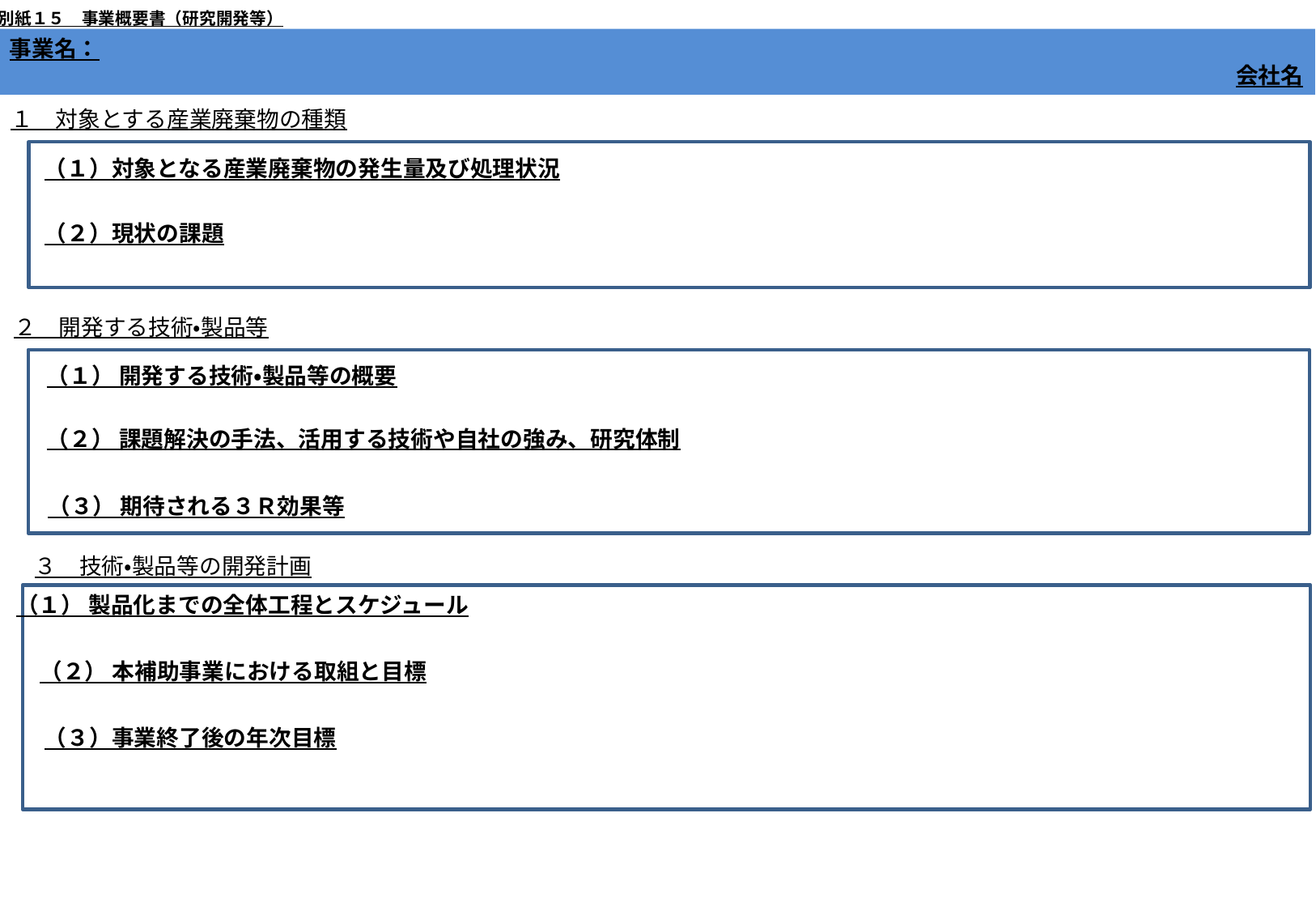

別紙１５　事業概要書（研究開発等）
事業名：
会社名
１　対象とする産業廃棄物の種類

（１）対象となる産業廃棄物の発生量及び処理状況
（２）現状の課題
２　開発する技術・製品等

（１） 開発する技術・製品等の概要
（２） 課題解決の手法、活用する技術や自社の強み、研究体制
（３） 期待される３Ｒ効果等
３　技術・製品等の開発計画

（１） 製品化までの全体工程とスケジュール
（２） 本補助事業における取組と目標
（３）事業終了後の年次目標